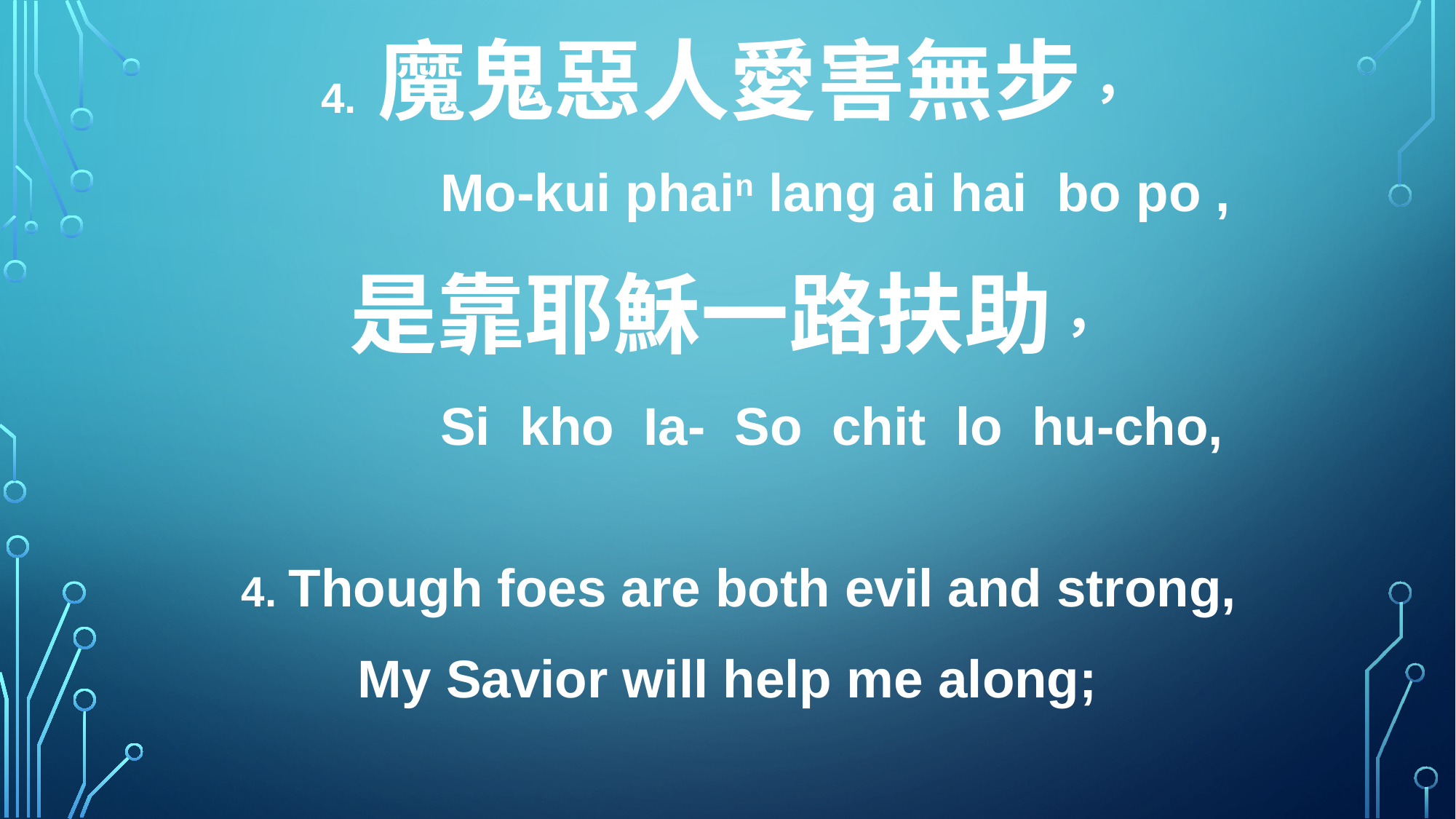

4. 魔鬼惡人愛害無步，
                   Mo-kui phain lang ai hai  bo po ,
是靠耶穌一路扶助，
                   Si  kho  Ia-  So  chit  lo  hu-cho,

  4. Though foes are both evil and strong,
My Savior will help me along;